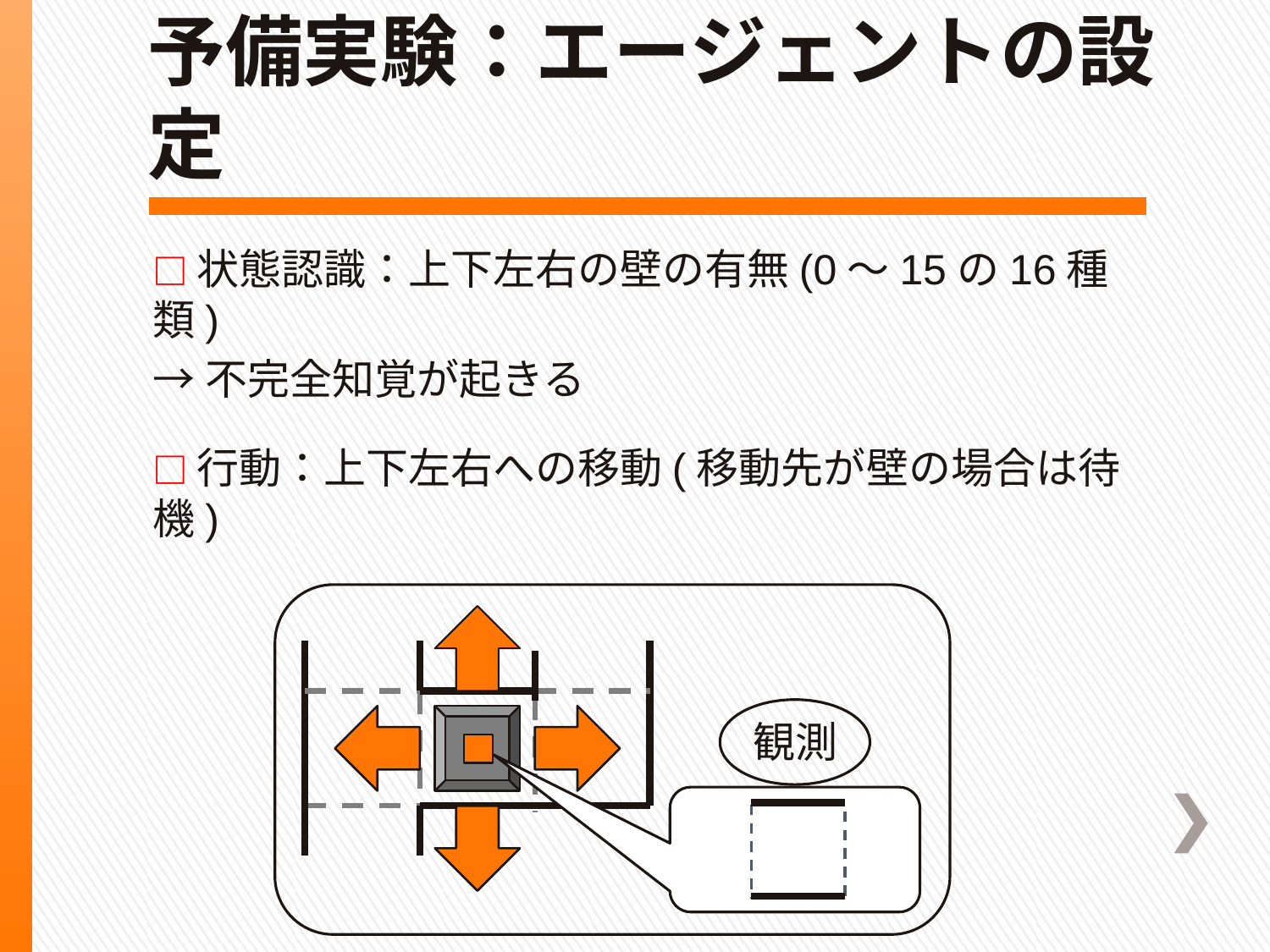

# 予備実験：エージェントの設定
□状態認識：上下左右の壁の有無(0～15の16種類)
→不完全知覚が起きる

□行動：上下左右への移動(移動先が壁の場合は待機)

観測